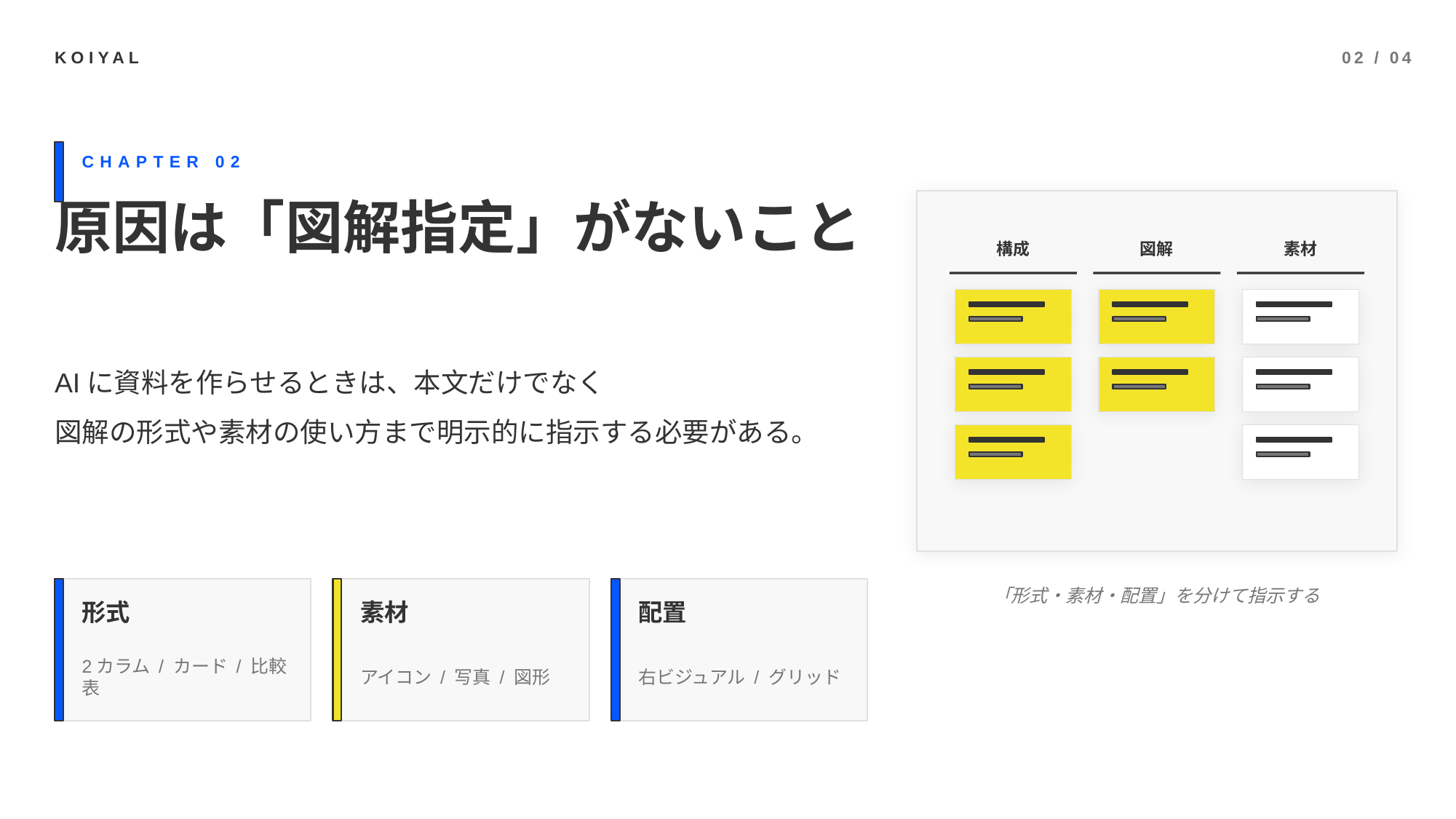

KOIYAL
02 / 04

CHAPTER 02
原因は「図解指定」がないこと

構成
図解
素材

AIに資料を作らせるときは、本文だけでなく
図解の形式や素材の使い方まで明示的に指示する必要がある。

「形式・素材・配置」を分けて指示する

形式
素材
配置
2カラム / カード / 比較表
アイコン / 写真 / 図形
右ビジュアル / グリッド